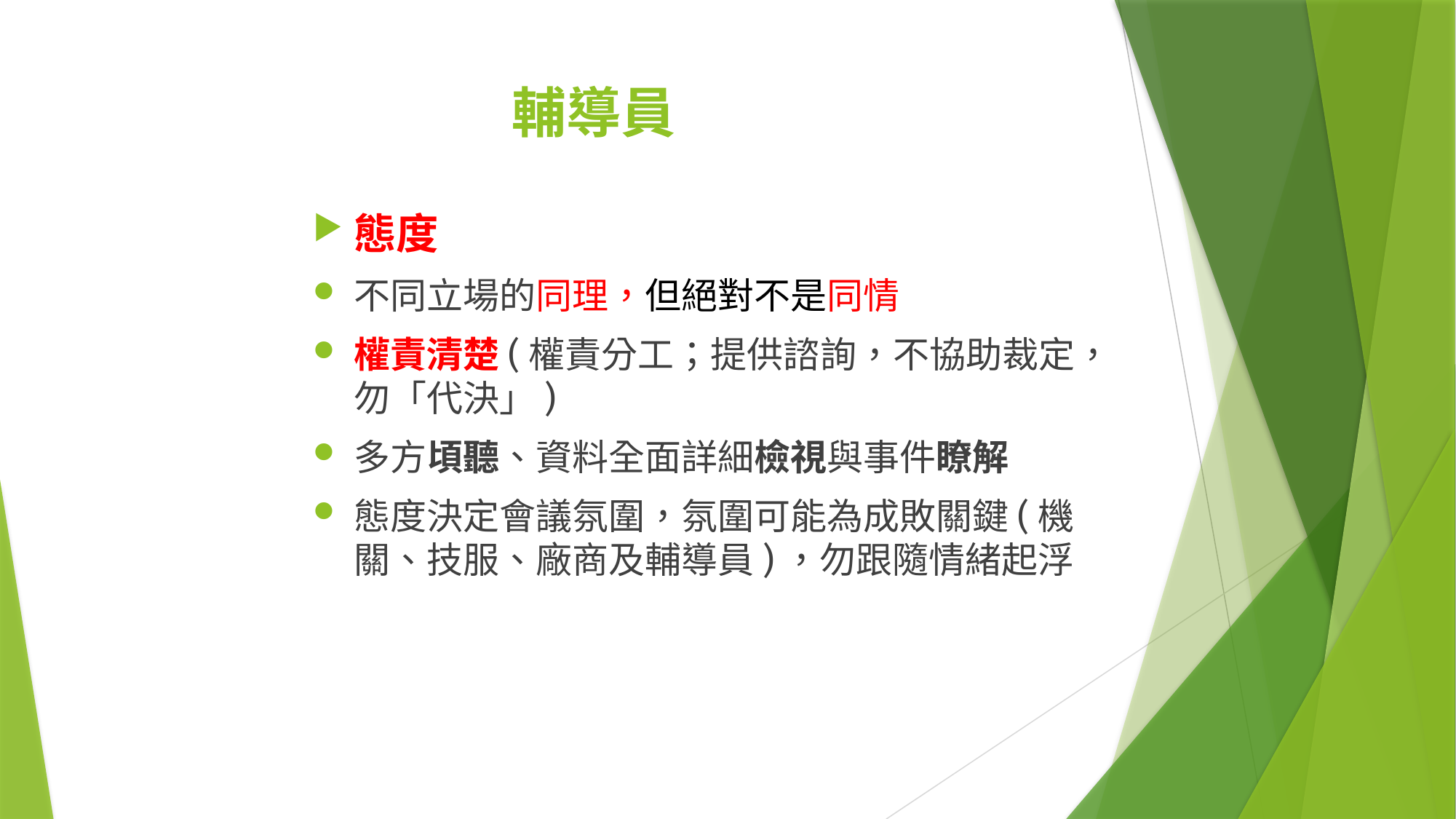

# 輔導員
態度
不同立場的同理，但絕對不是同情
權責清楚(權責分工；提供諮詢，不協助裁定，勿「代決」)
多方頃聽、資料全面詳細檢視與事件瞭解
態度決定會議氛圍，氛圍可能為成敗關鍵(機關、技服、廠商及輔導員)，勿跟隨情緒起浮